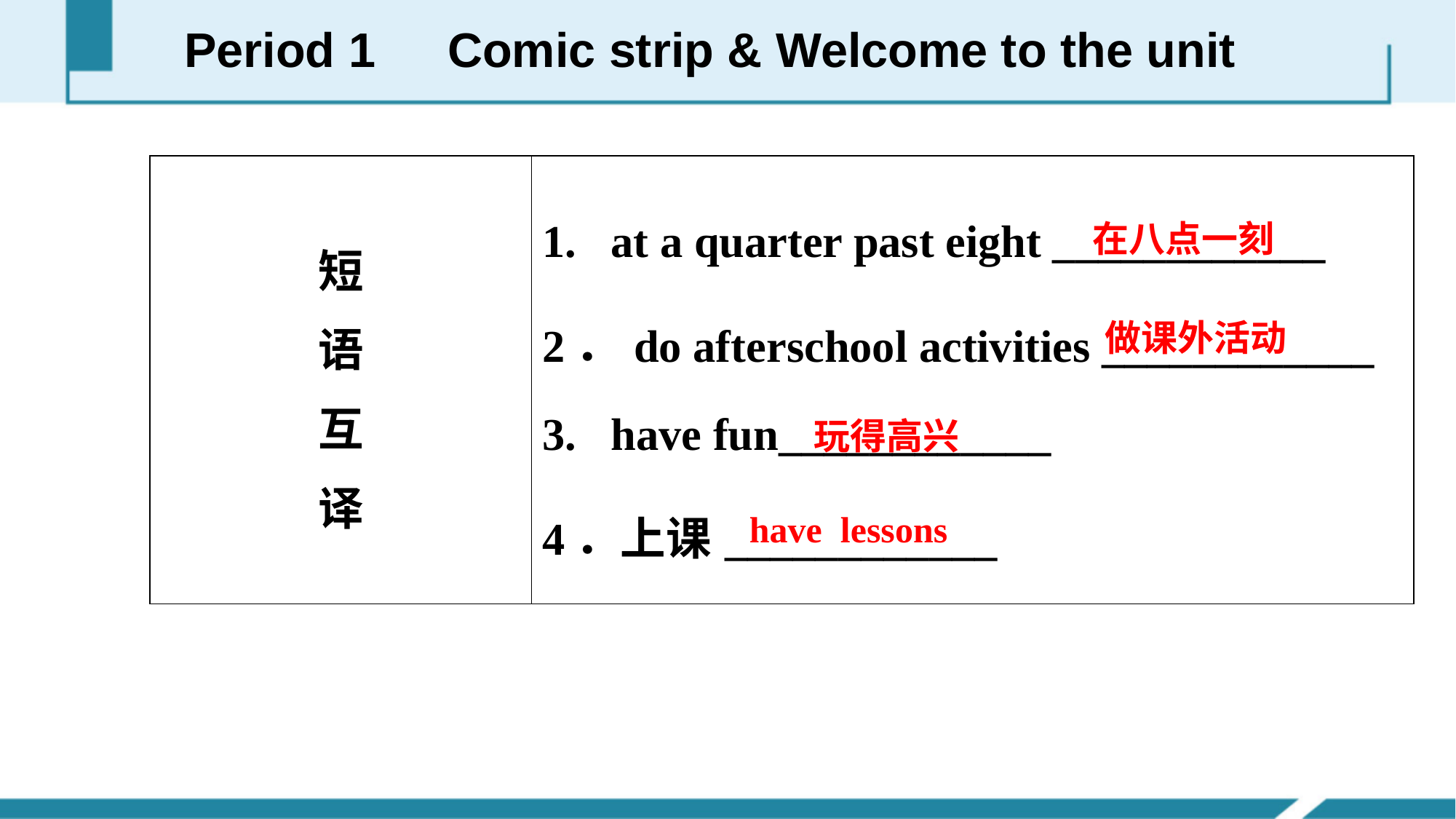

Period 1　Comic strip & Welcome to the unit
| 短 语 互 译 | 1. at a quarter past eight \_\_\_\_\_\_\_\_\_\_\_\_ 2．do after­school activities \_\_\_\_\_\_\_\_\_\_\_\_ 3. have fun\_\_\_\_\_\_\_\_\_\_\_\_ 4．上课\_\_\_\_\_\_\_\_\_\_\_\_ |
| --- | --- |
在八点一刻
做课外活动

玩得高兴
have  lessons